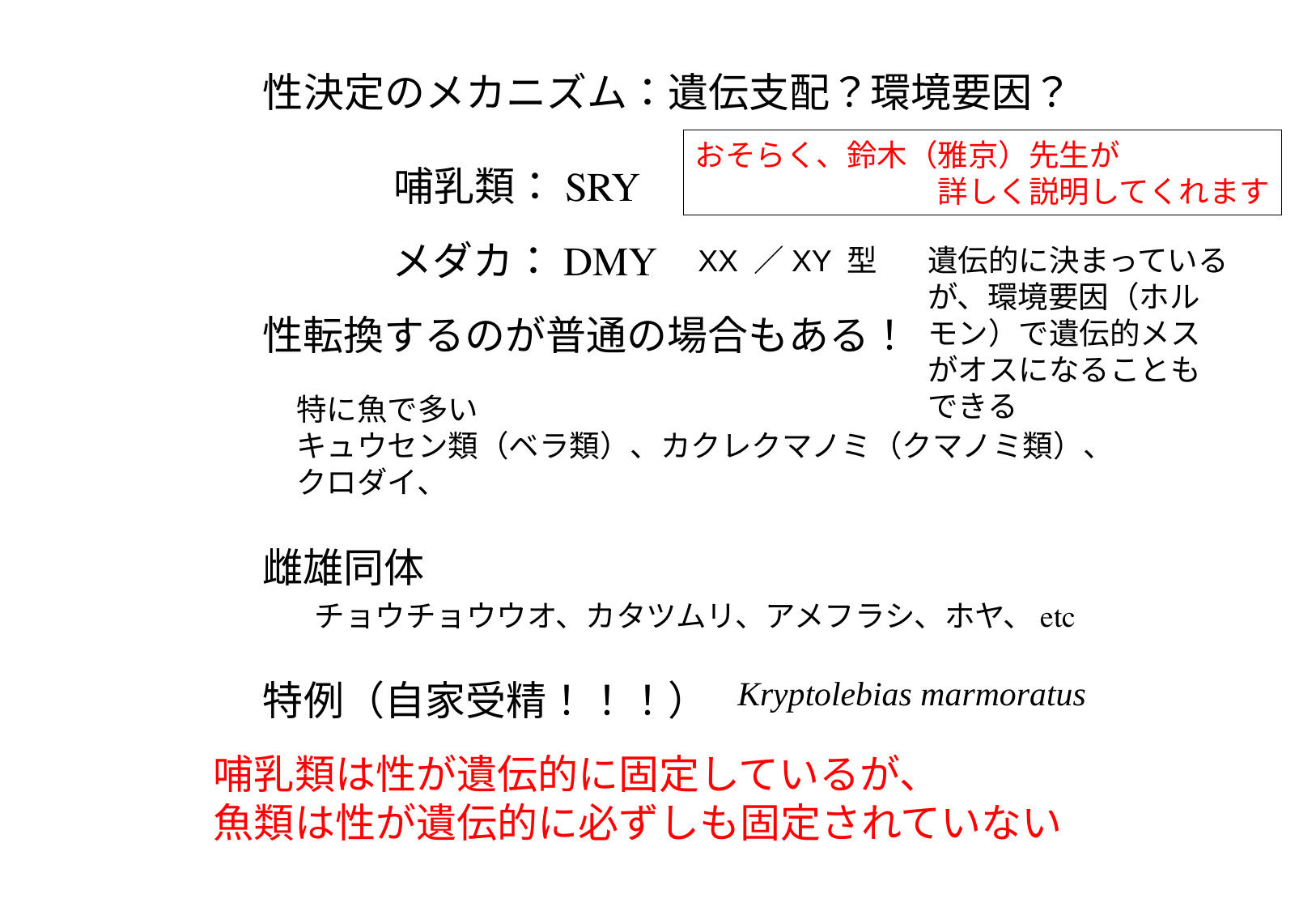

性決定のメカニズム：遺伝支配？環境要因？
おそらく、鈴木（雅京）先生が
　　　　　　　　詳しく説明してくれます
哺乳類：SRY
メダカ：DMY
XX ／XY 型
遺伝的に決まっているが、環境要因（ホルモン）で遺伝的メスがオスになることもできる
性転換するのが普通の場合もある！
特に魚で多い
キュウセン類（ベラ類）、カクレクマノミ（クマノミ類）、
クロダイ、
雌雄同体
チョウチョウウオ、カタツムリ、アメフラシ、ホヤ、etc
Kryptolebias marmoratus
特例（自家受精！！！）
哺乳類は性が遺伝的に固定しているが、
魚類は性が遺伝的に必ずしも固定されていない